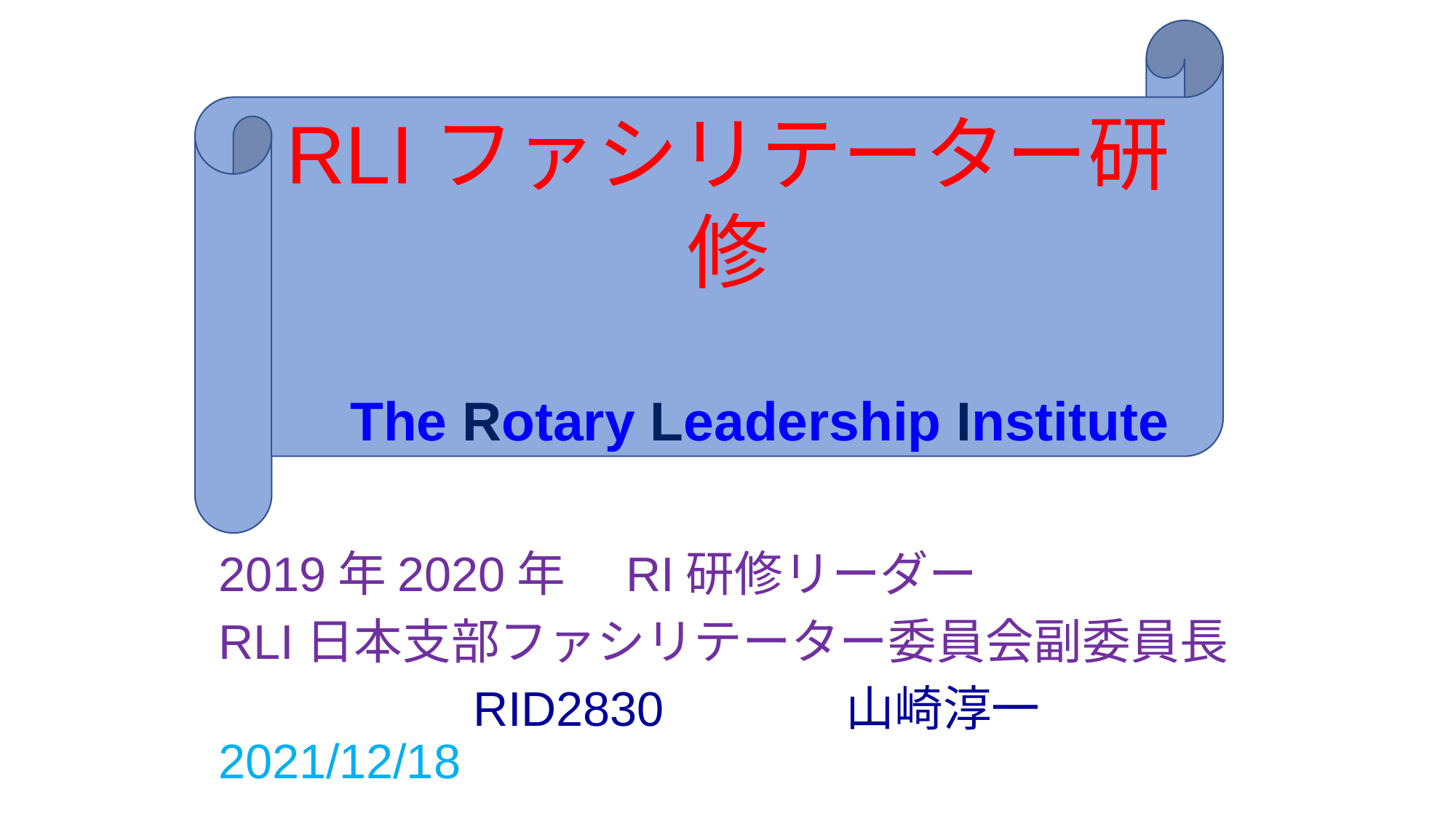

RLIファシリテーター研修
    The Rotary Leadership Institute
2019年2020年　RI研修リーダー
RLI日本支部ファシリテーター委員会副委員長
　　　　　RID2830 　　 　山崎淳一　2021/12/18
1